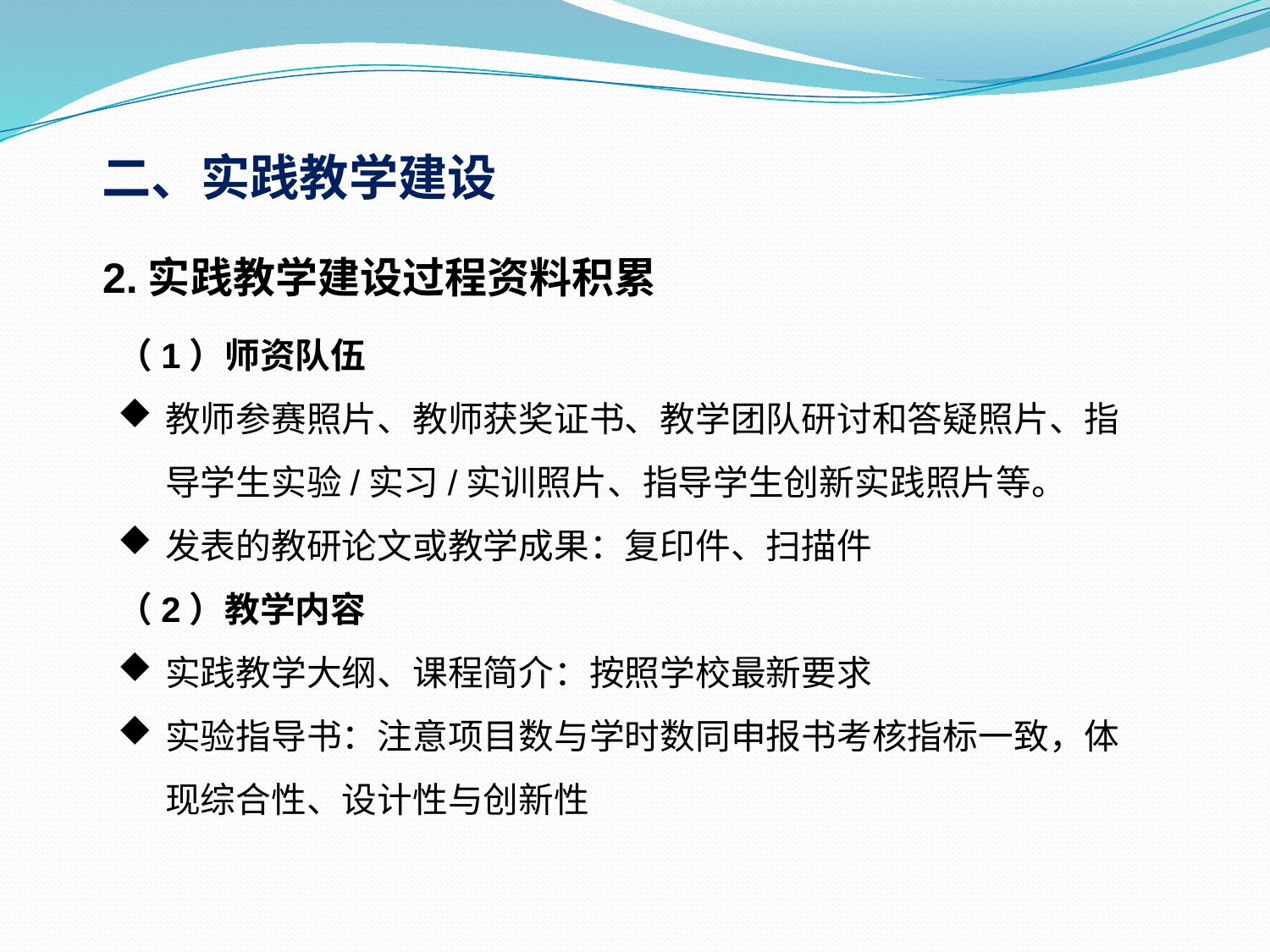

二、实践教学建设
2.实践教学建设过程资料积累
（1）师资队伍
教师参赛照片、教师获奖证书、教学团队研讨和答疑照片、指导学生实验/实习/实训照片、指导学生创新实践照片等。
发表的教研论文或教学成果：复印件、扫描件
（2）教学内容
实践教学大纲、课程简介：按照学校最新要求
实验指导书：注意项目数与学时数同申报书考核指标一致，体现综合性、设计性与创新性